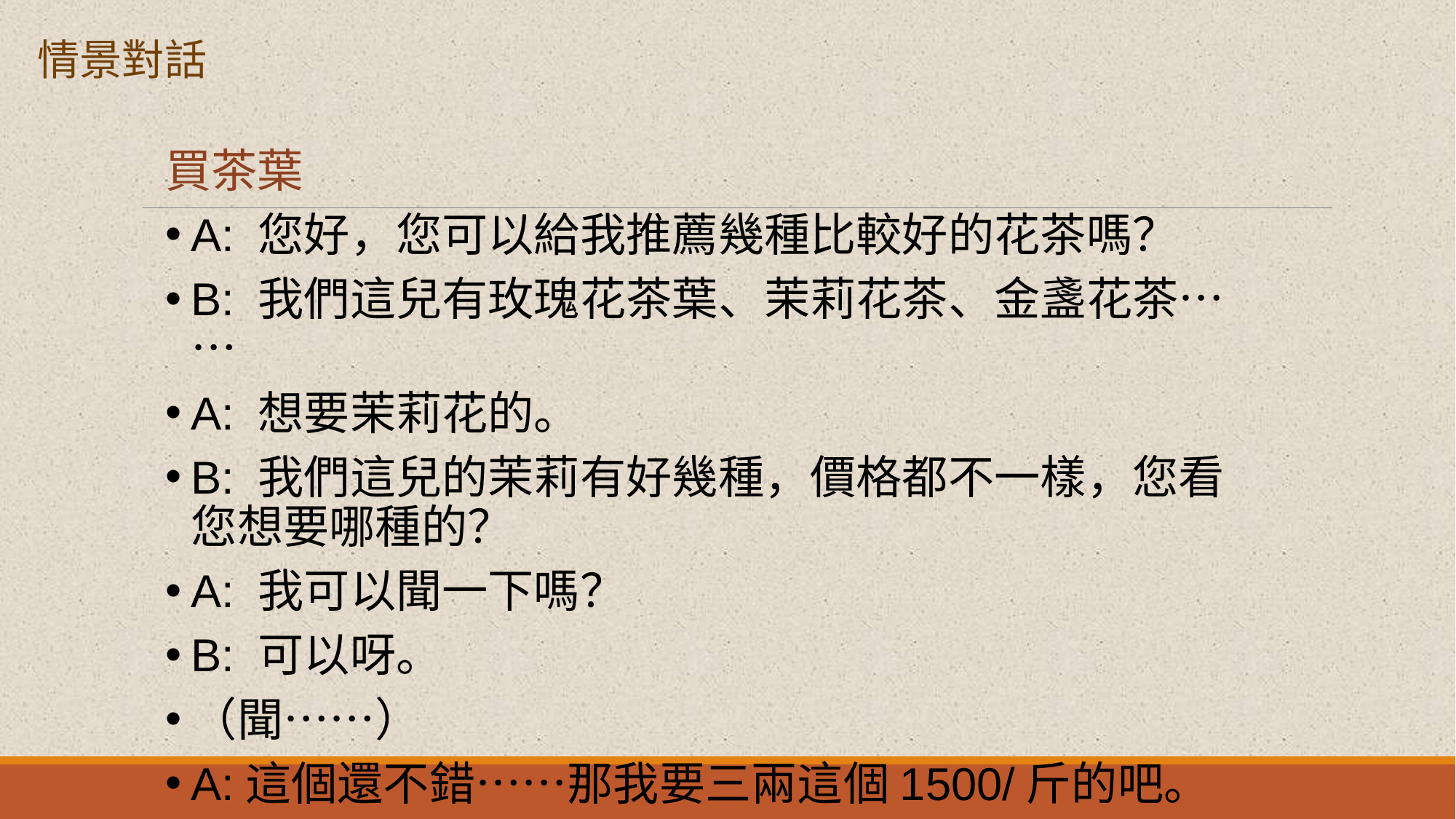

情景對話
買茶葉
A: 您好，您可以給我推薦幾種比較好的花茶嗎？
B: 我們這兒有玫瑰花茶葉、茉莉花茶、金盞花茶……
A: 想要茉莉花的。
B: 我們這兒的茉莉有好幾種，價格都不一樣，您看您想要哪種的？
A: 我可以聞一下嗎？
B: 可以呀。
（聞……）
A:這個還不錯……那我要三兩這個1500/斤的吧。